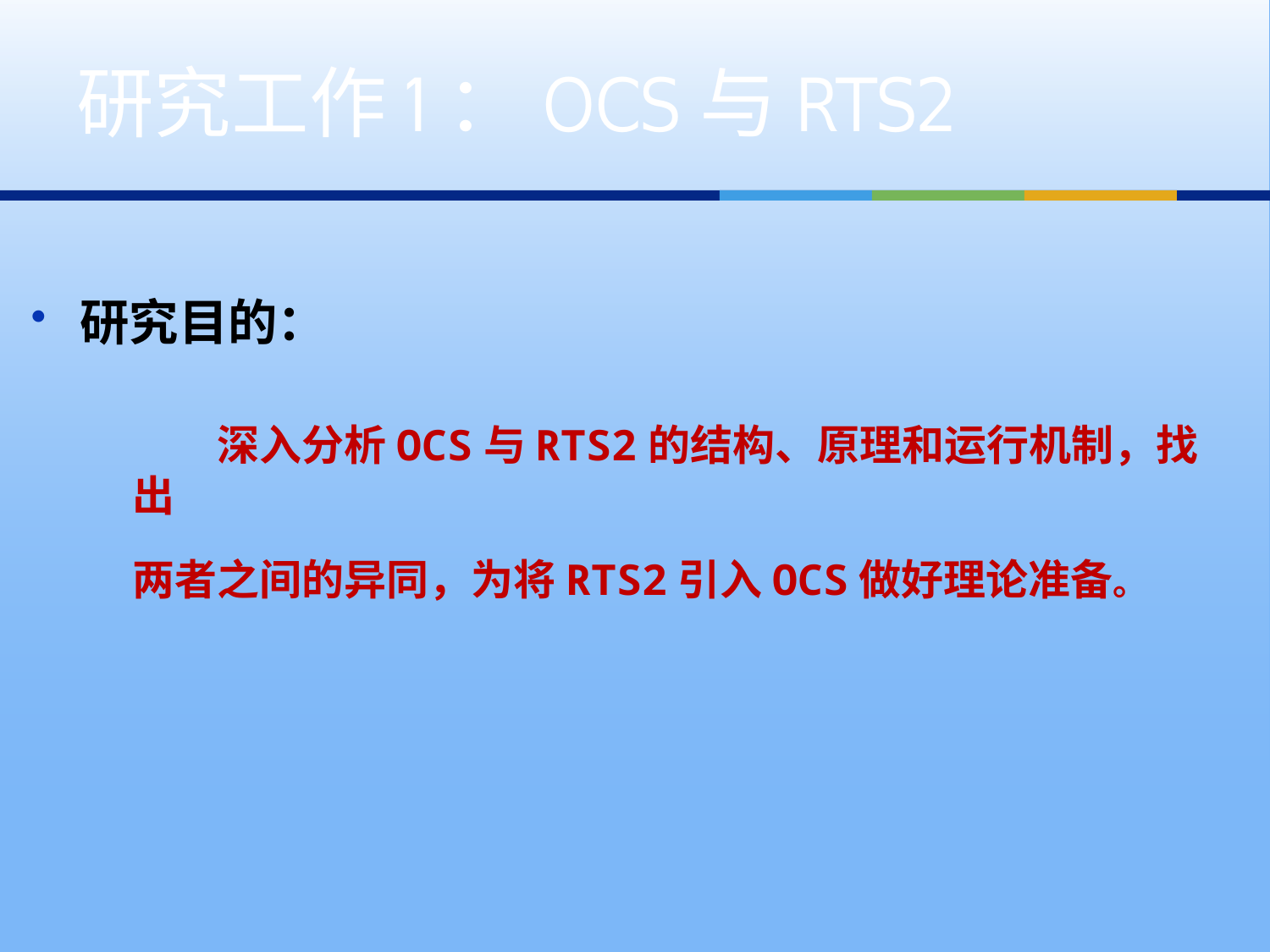

# 研究工作1：OCS与RTS2

研究目的：

深入分析OCS与RTS2的结构、原理和运行机制，找出

两者之间的异同，为将RTS2引入OCS做好理论准备。